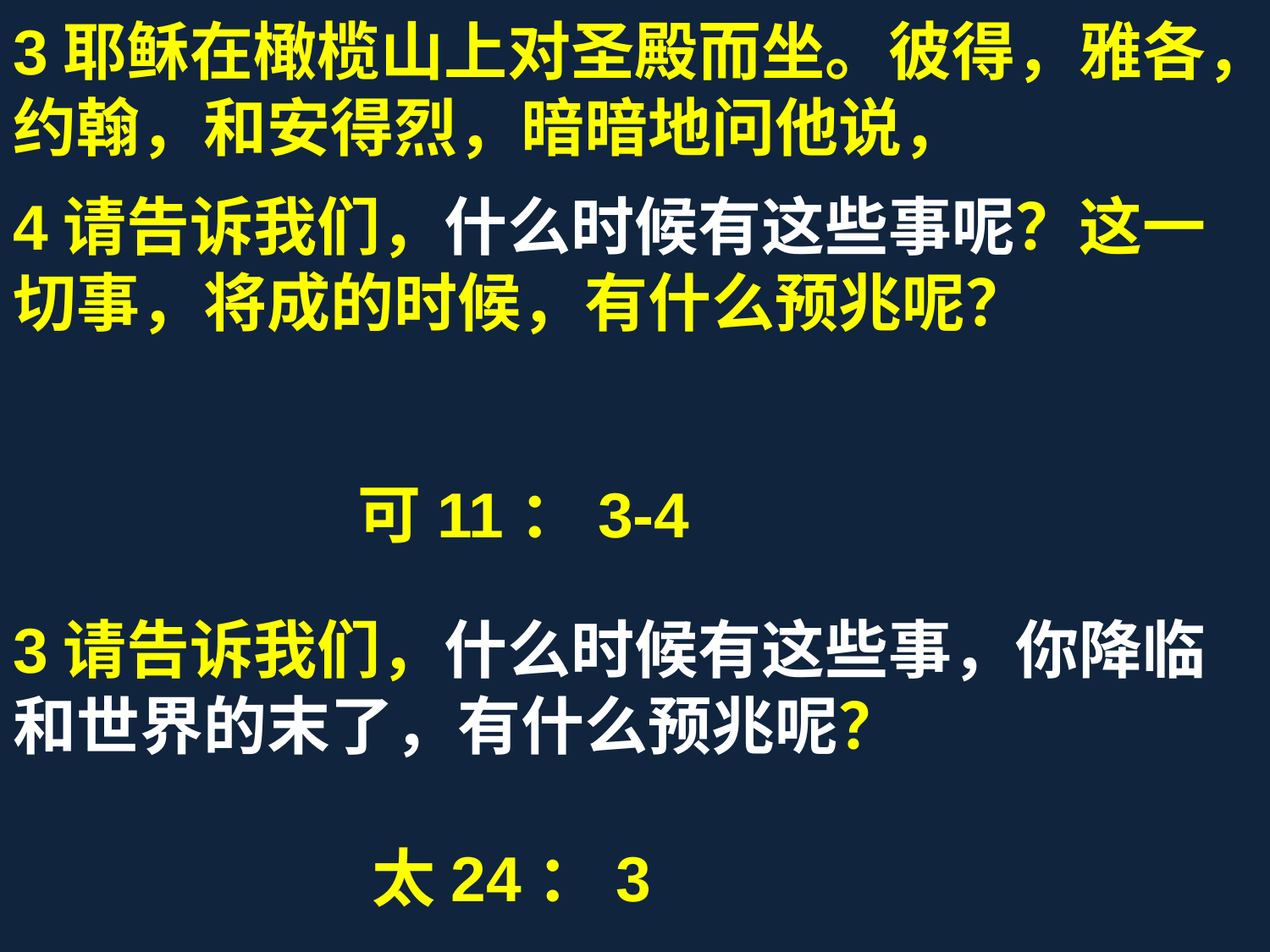

3耶稣在橄榄山上对圣殿而坐。彼得，雅各，约翰，和安得烈，暗暗地问他说，
4请告诉我们，什么时候有这些事呢？这一切事，将成的时候，有什么预兆呢？
                        可11：3-4
3请告诉我们，什么时候有这些事，你降临和世界的末了，有什么预兆呢？
                         太24：3